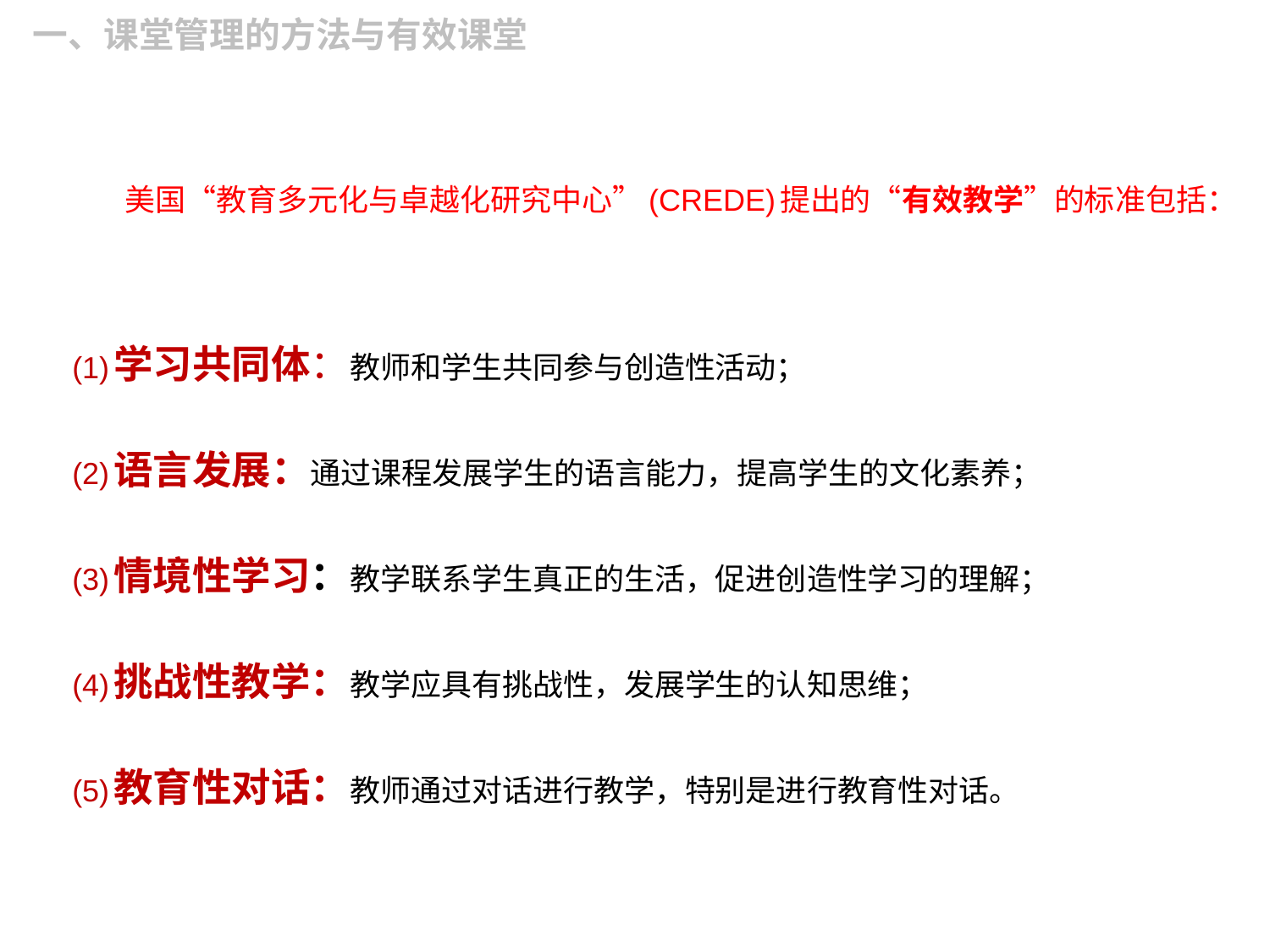

一、课堂管理的方法与有效课堂
       美国“教育多元化与卓越化研究中心”(CREDE)提出的“有效教学”的标准包括：

(1)学习共同体：教师和学生共同参与创造性活动；
(2)语言发展：通过课程发展学生的语言能力，提高学生的文化素养；
(3)情境性学习：教学联系学生真正的生活，促进创造性学习的理解；
(4)挑战性教学：教学应具有挑战性，发展学生的认知思维；
(5)教育性对话：教师通过对话进行教学，特别是进行教育性对话。